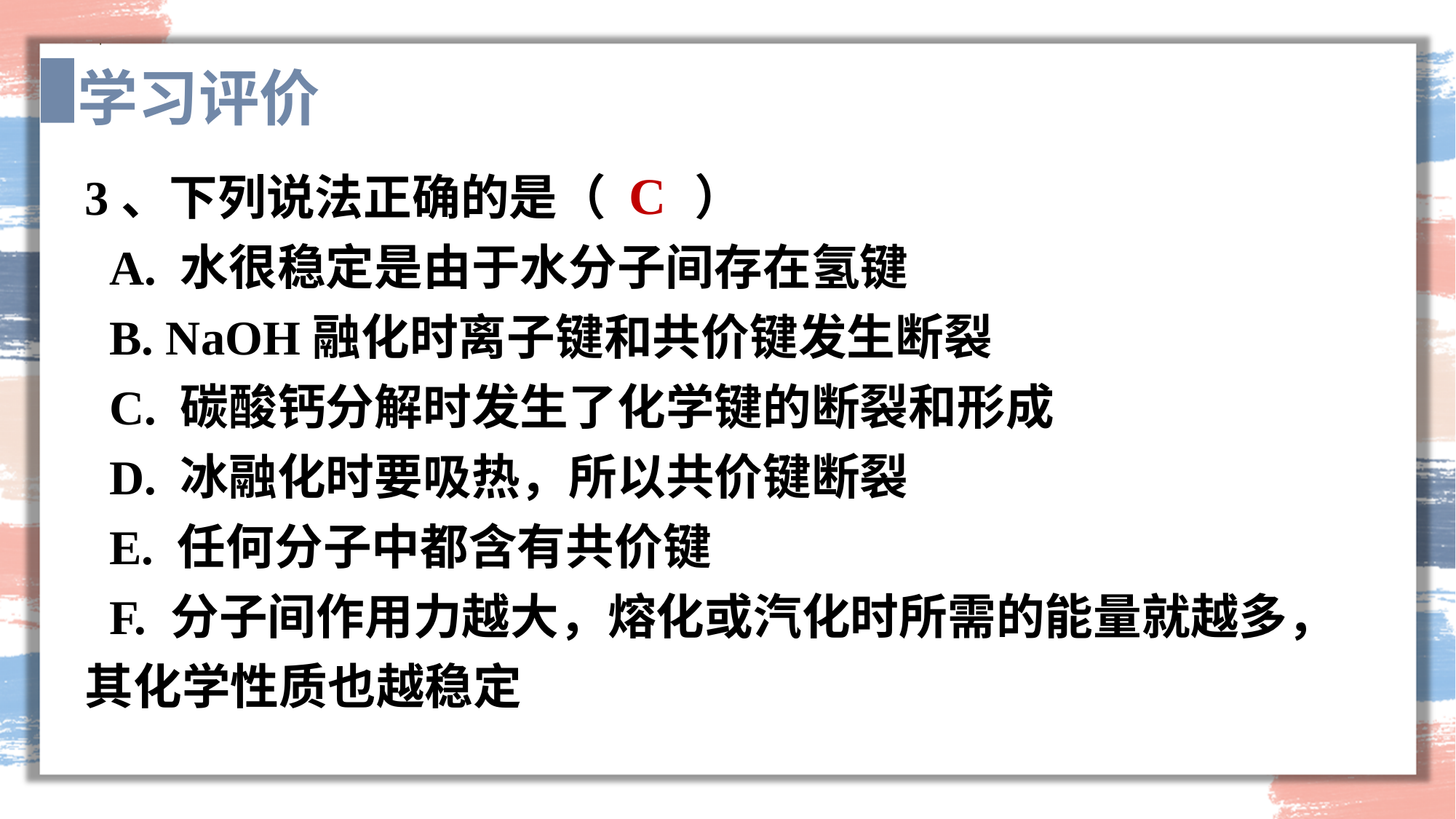

学习评价

3、下列说法正确的是（        ）
  A. 水很稳定是由于水分子间存在氢键
  B. NaOH融化时离子键和共价键发生断裂
  C. 碳酸钙分解时发生了化学键的断裂和形成
  D. 冰融化时要吸热，所以共价键断裂
  E. 任何分子中都含有共价键
  F. 分子间作用力越大，熔化或汽化时所需的能量就越多，其化学性质也越稳定
C